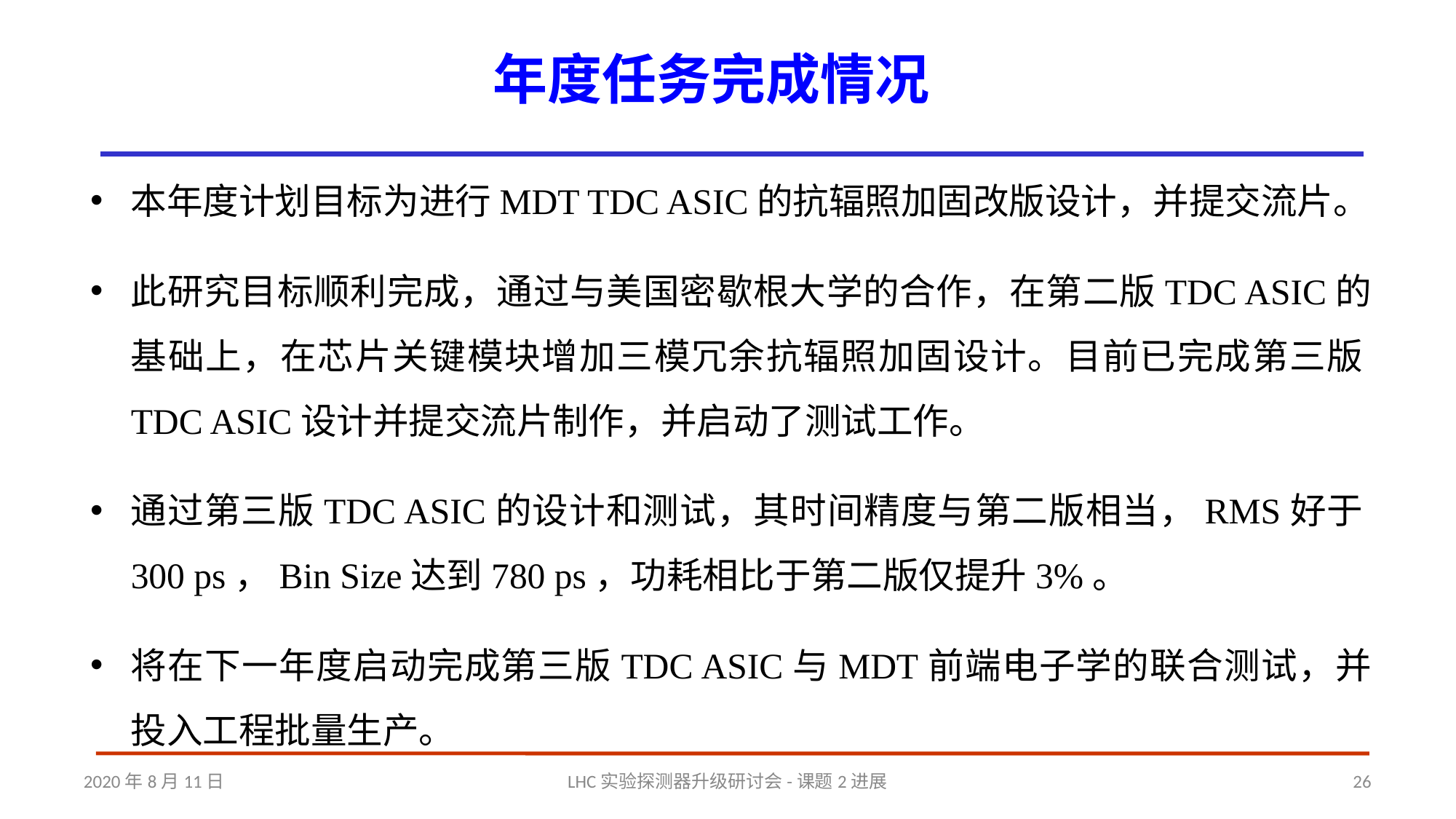

# 年度任务完成情况
本年度计划目标为进行MDT TDC ASIC的抗辐照加固改版设计，并提交流片。
此研究目标顺利完成，通过与美国密歇根大学的合作，在第二版TDC ASIC的基础上，在芯片关键模块增加三模冗余抗辐照加固设计。目前已完成第三版TDC ASIC设计并提交流片制作，并启动了测试工作。
通过第三版TDC ASIC的设计和测试，其时间精度与第二版相当，RMS好于300 ps，Bin Size达到780 ps，功耗相比于第二版仅提升3%。
将在下一年度启动完成第三版TDC ASIC与MDT前端电子学的联合测试，并投入工程批量生产。
2020年8月11日
LHC实验探测器升级研讨会-课题2进展
26